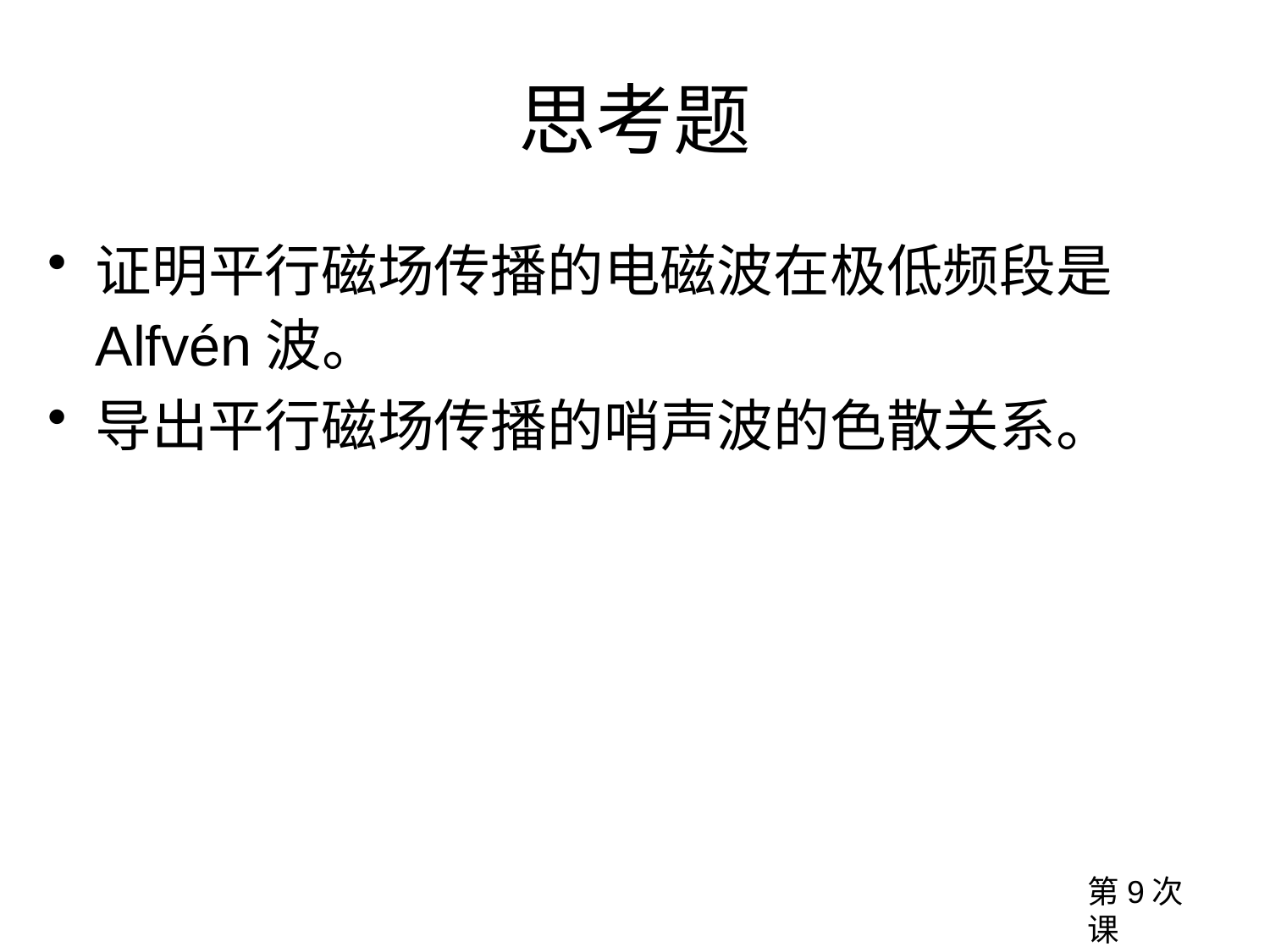

# 思考题
证明平行磁场传播的电磁波在极低频段是Alfvén波。
导出平行磁场传播的哨声波的色散关系。
第9次课